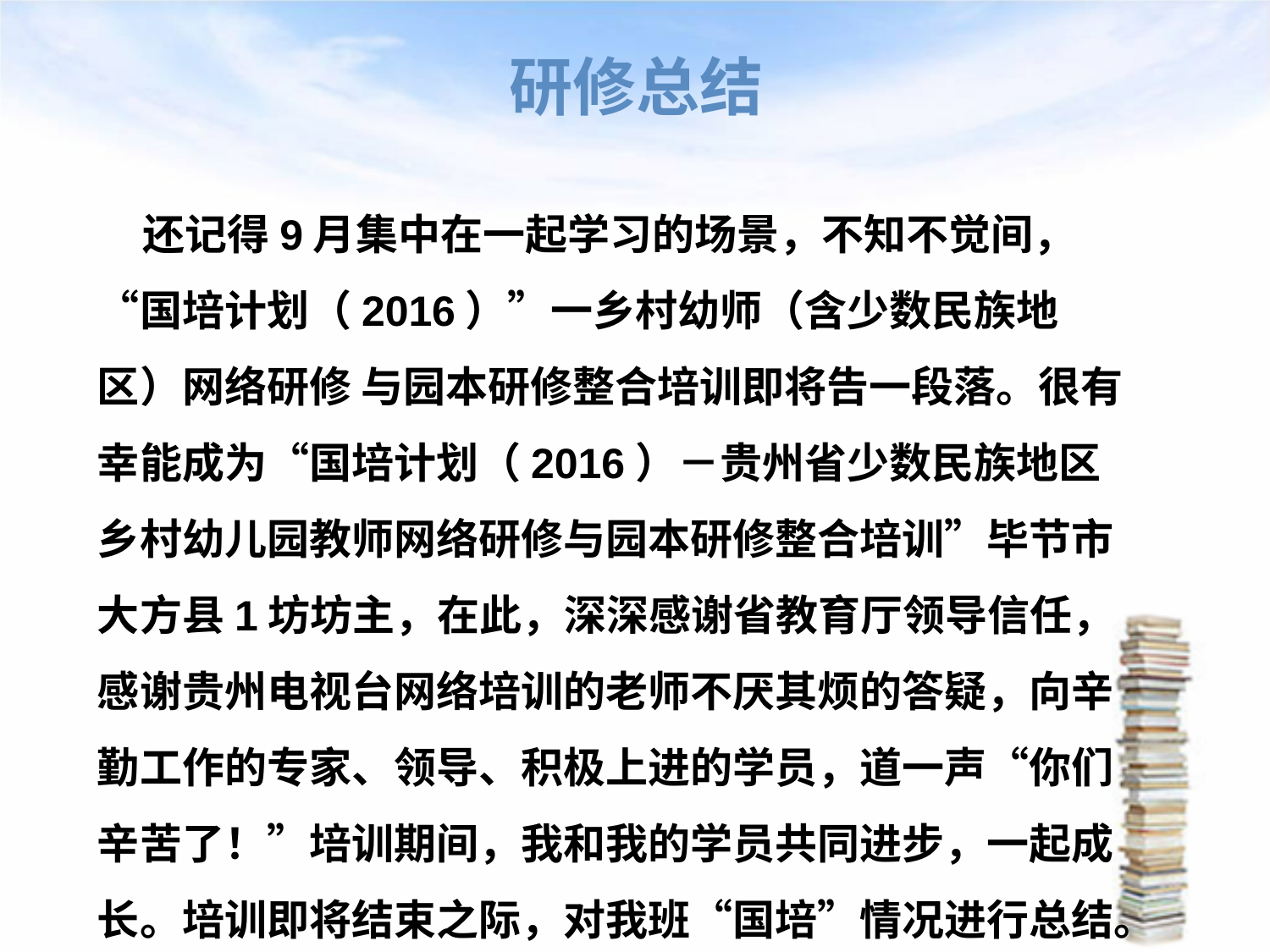

# 研修总结
    还记得9月集中在一起学习的场景，不知不觉间，“国培计划（2016）”一乡村幼师（含少数民族地区）网络研修 与园本研修整合培训即将告一段落。很有幸能成为“国培计划（2016）－贵州省少数民族地区乡村幼儿园教师网络研修与园本研修整合培训”毕节市大方县1坊坊主，在此，深深感谢省教育厅领导信任，感谢贵州电视台网络培训的老师不厌其烦的答疑，向辛勤工作的专家、领导、积极上进的学员，道一声“你们辛苦了！”培训期间，我和我的学员共同进步，一起成长。培训即将结束之际，对我班“国培”情况进行总结。